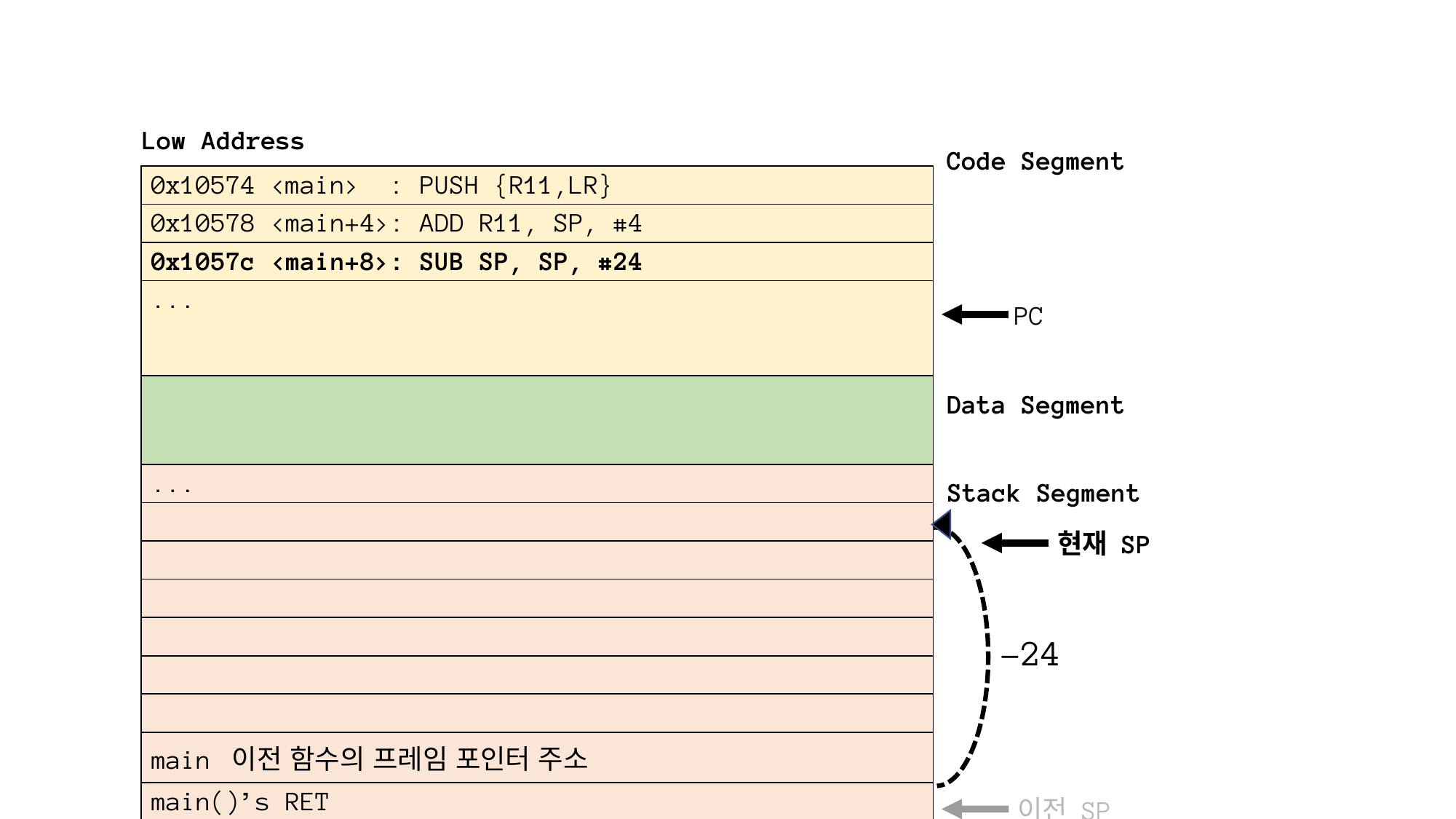

Low Address
Code Segment
| 0x10574 <main> : PUSH {R11,LR} |
| --- |
| 0x10578 <main+4>: ADD R11, SP, #4 |
| 0x1057c <main+8>: SUB SP, SP, #24 |
| ... |
|  |
| ... |
|  |
|  |
|  |
|  |
|  |
|  |
| main 이전 함수의 프레임 포인터 주소 |
| main()’s RET |
|  |
PC
Data Segment
Stack Segment

현재 SP

-24
이전 SP
r11
High Address